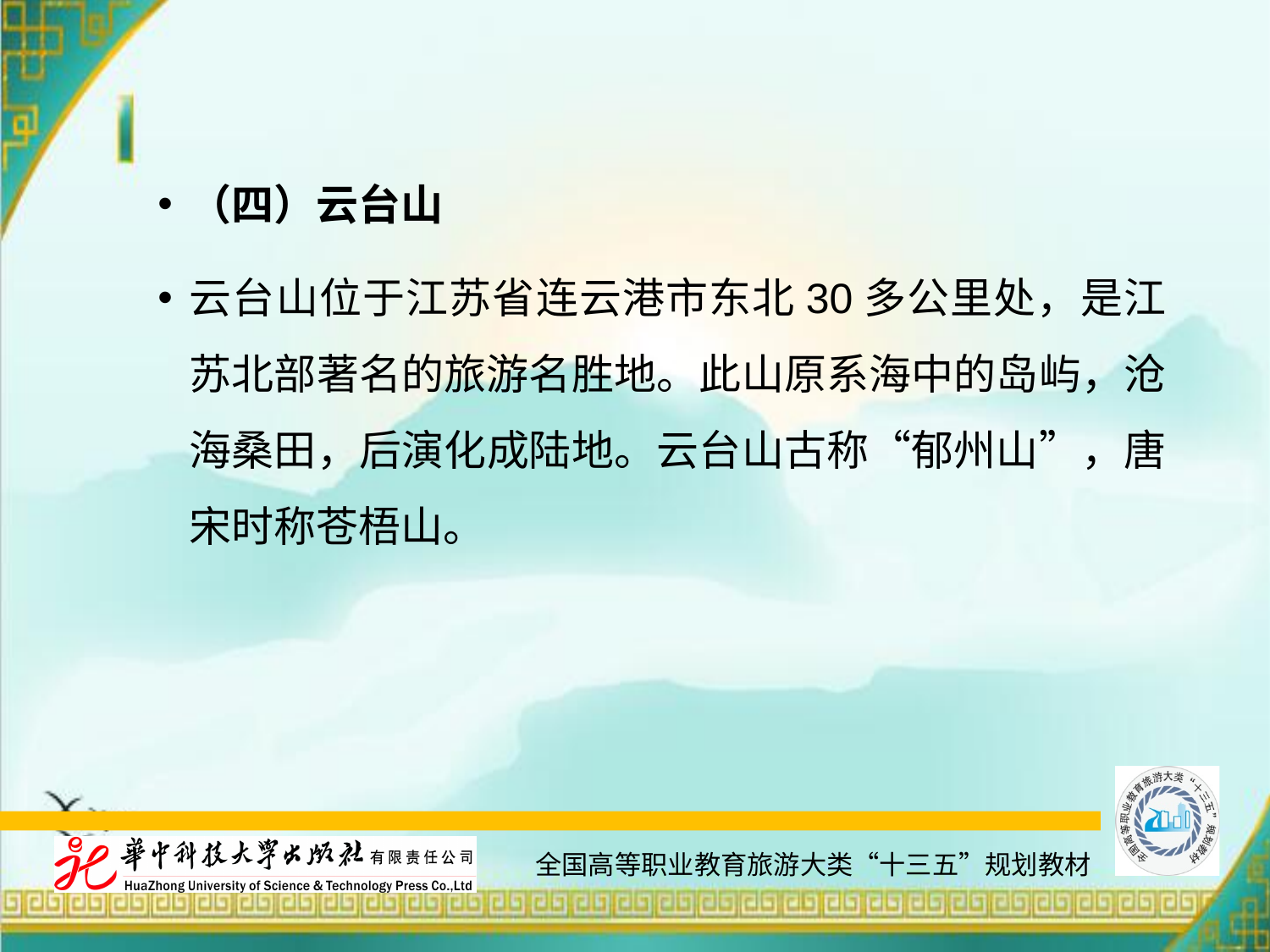

#
（四）云台山
云台山位于江苏省连云港市东北30多公里处，是江苏北部著名的旅游名胜地。此山原系海中的岛屿，沧海桑田，后演化成陆地。云台山古称“郁州山”，唐宋时称苍梧山。